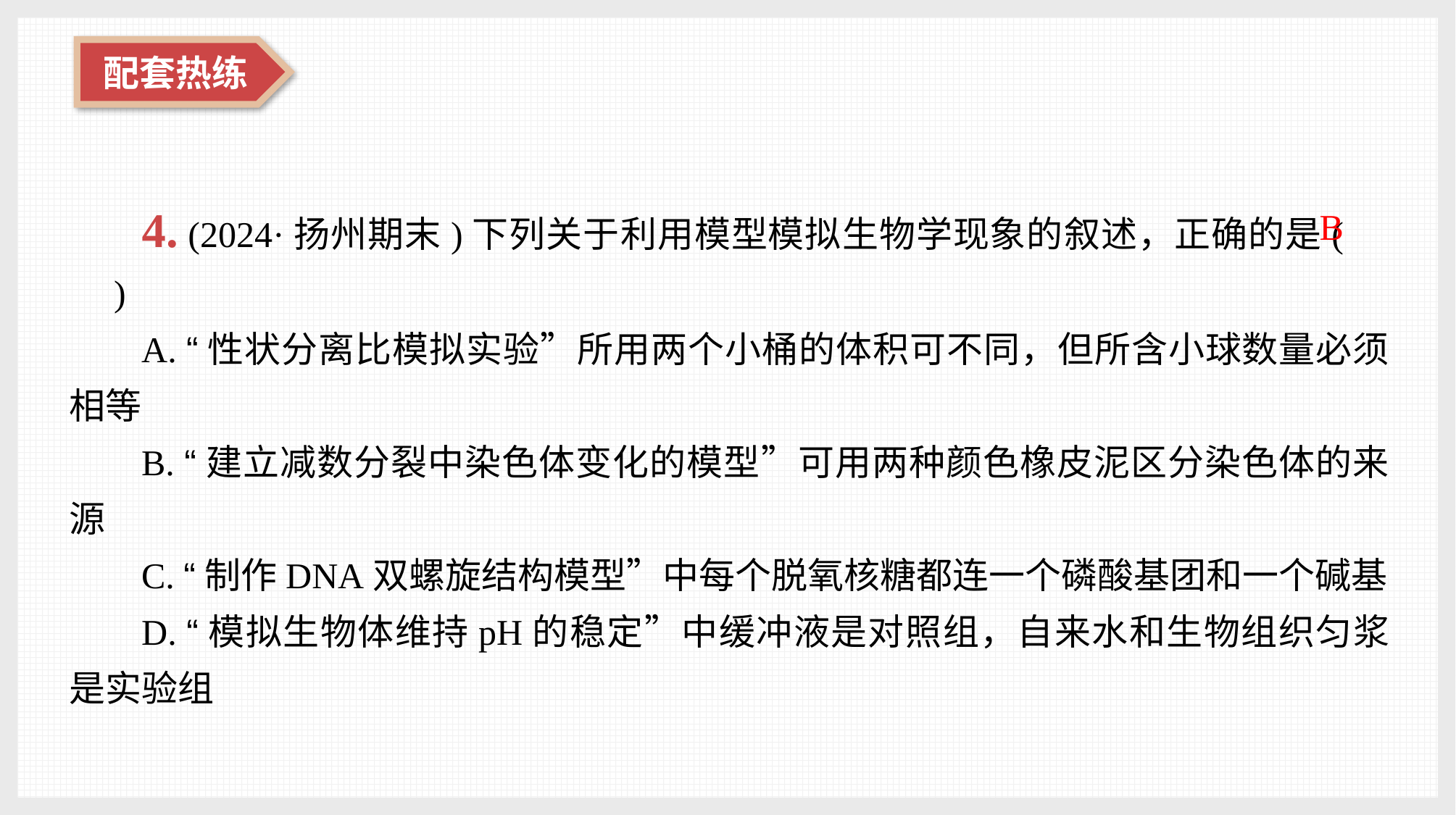

4. (2024·扬州期末)下列关于利用模型模拟生物学现象的叙述，正确的是(　 　)
A. “性状分离比模拟实验”所用两个小桶的体积可不同，但所含小球数量必须相等
B. “建立减数分裂中染色体变化的模型”可用两种颜色橡皮泥区分染色体的来源
C. “制作DNA双螺旋结构模型”中每个脱氧核糖都连一个磷酸基团和一个碱基
D. “模拟生物体维持pH的稳定”中缓冲液是对照组，自来水和生物组织匀浆是实验组
B